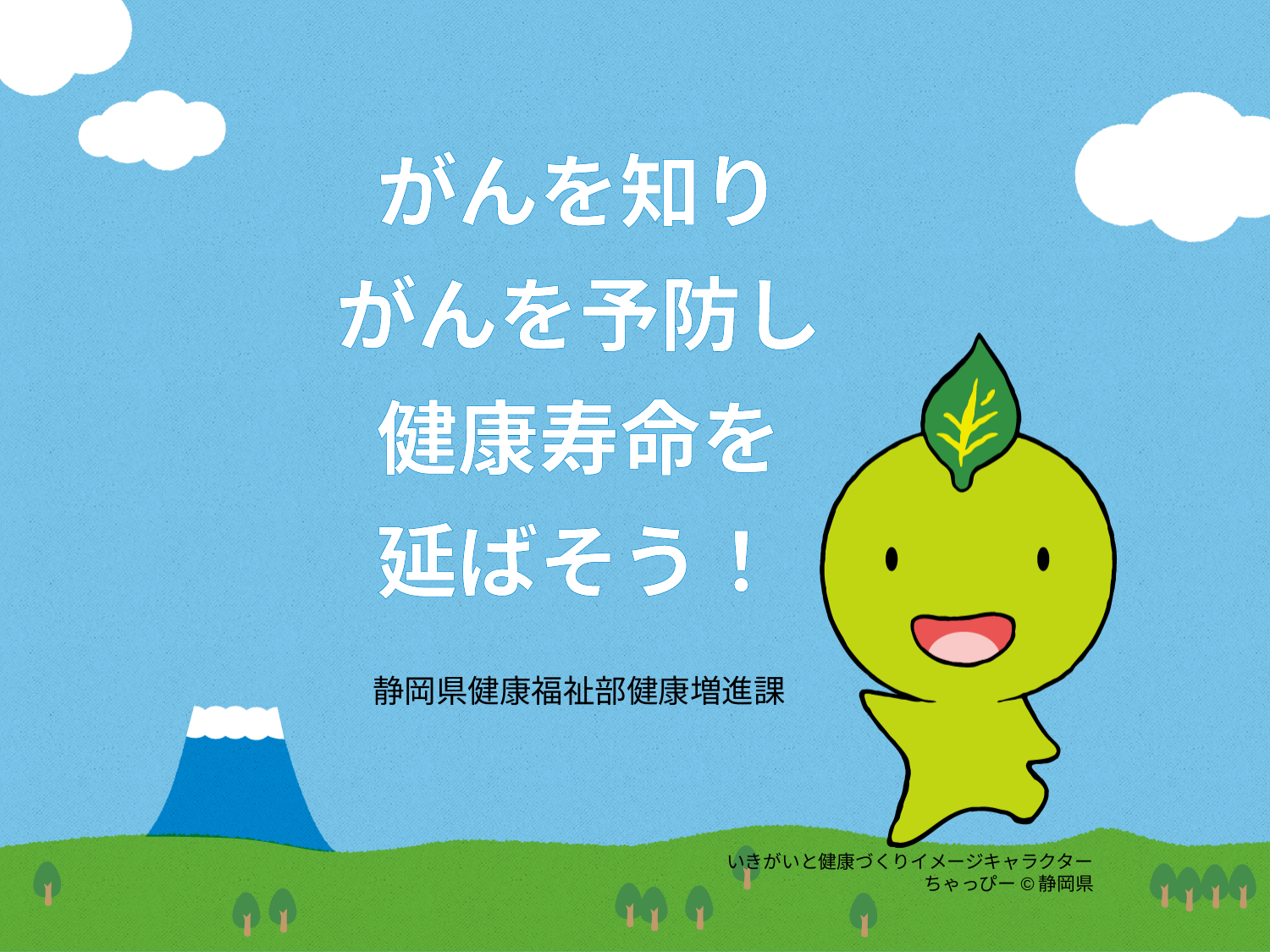

# がんを知り がんを予防し 健康寿命を 延ばそう！
静岡県健康福祉部健康増進課